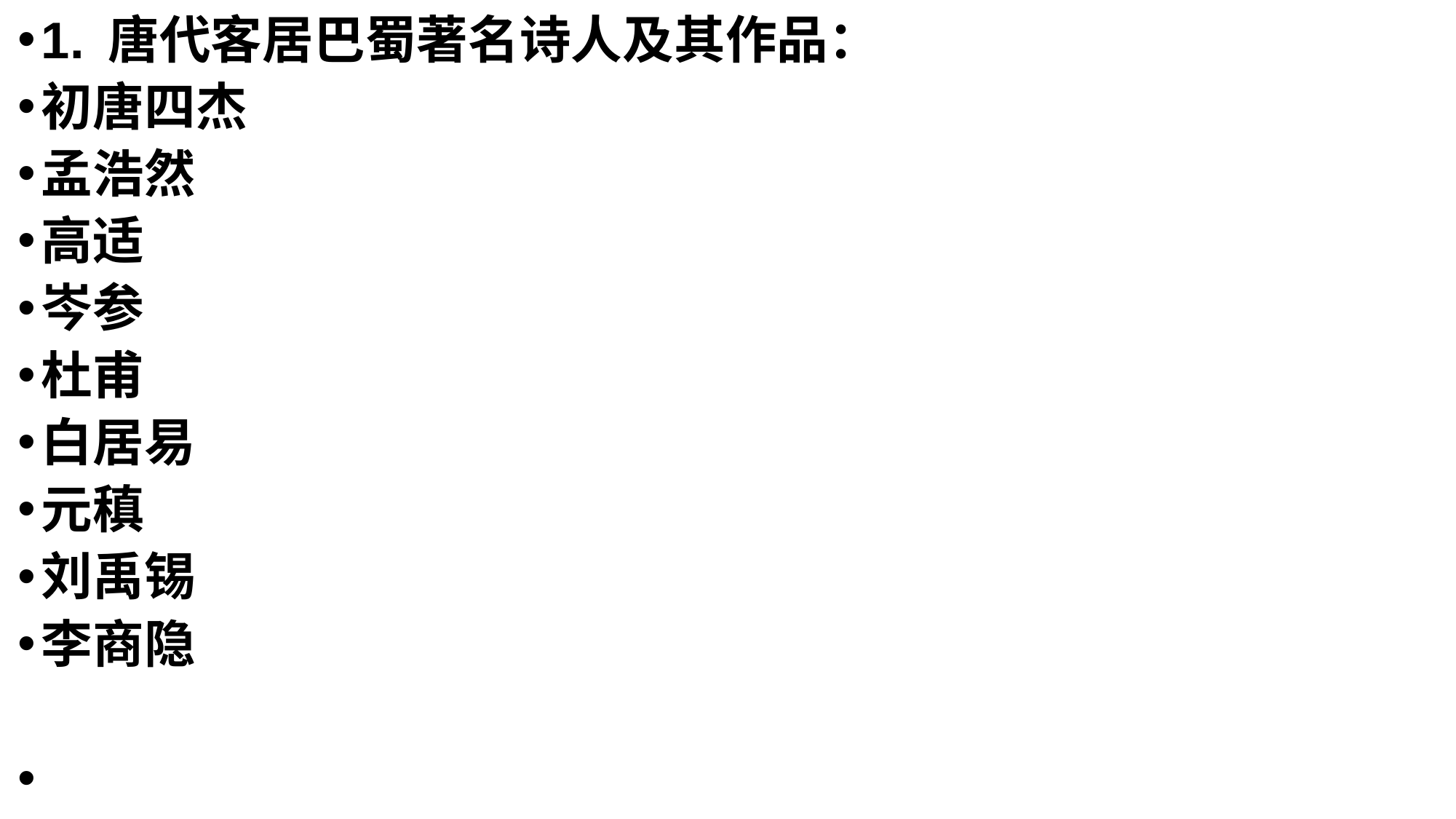

1. 唐代客居巴蜀著名诗人及其作品：
初唐四杰
孟浩然
高适
岑参
杜甫
白居易
元稹
刘禹锡
李商隐